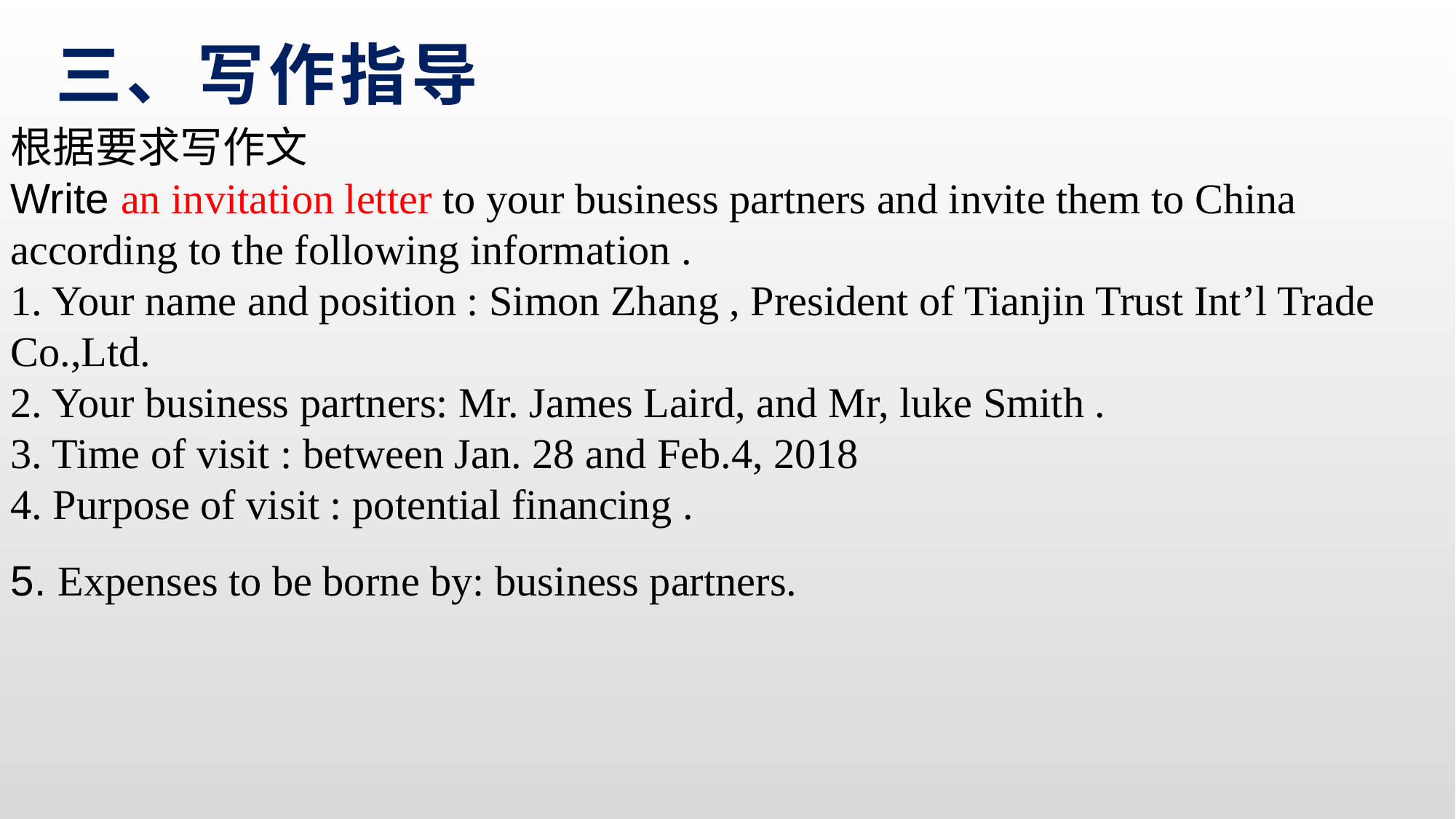

# 三、写作指导
根据要求写作文Write an invitation letter to your business partners and invite them to China according to the following information .1. Your name and position : Simon Zhang , President of Tianjin Trust Int’l Trade Co.,Ltd.2. Your business partners: Mr. James Laird, and Mr, luke Smith .3. Time of visit : between Jan. 28 and Feb.4, 2018 4. Purpose of visit : potential financing .5. Expenses to be borne by: business partners.